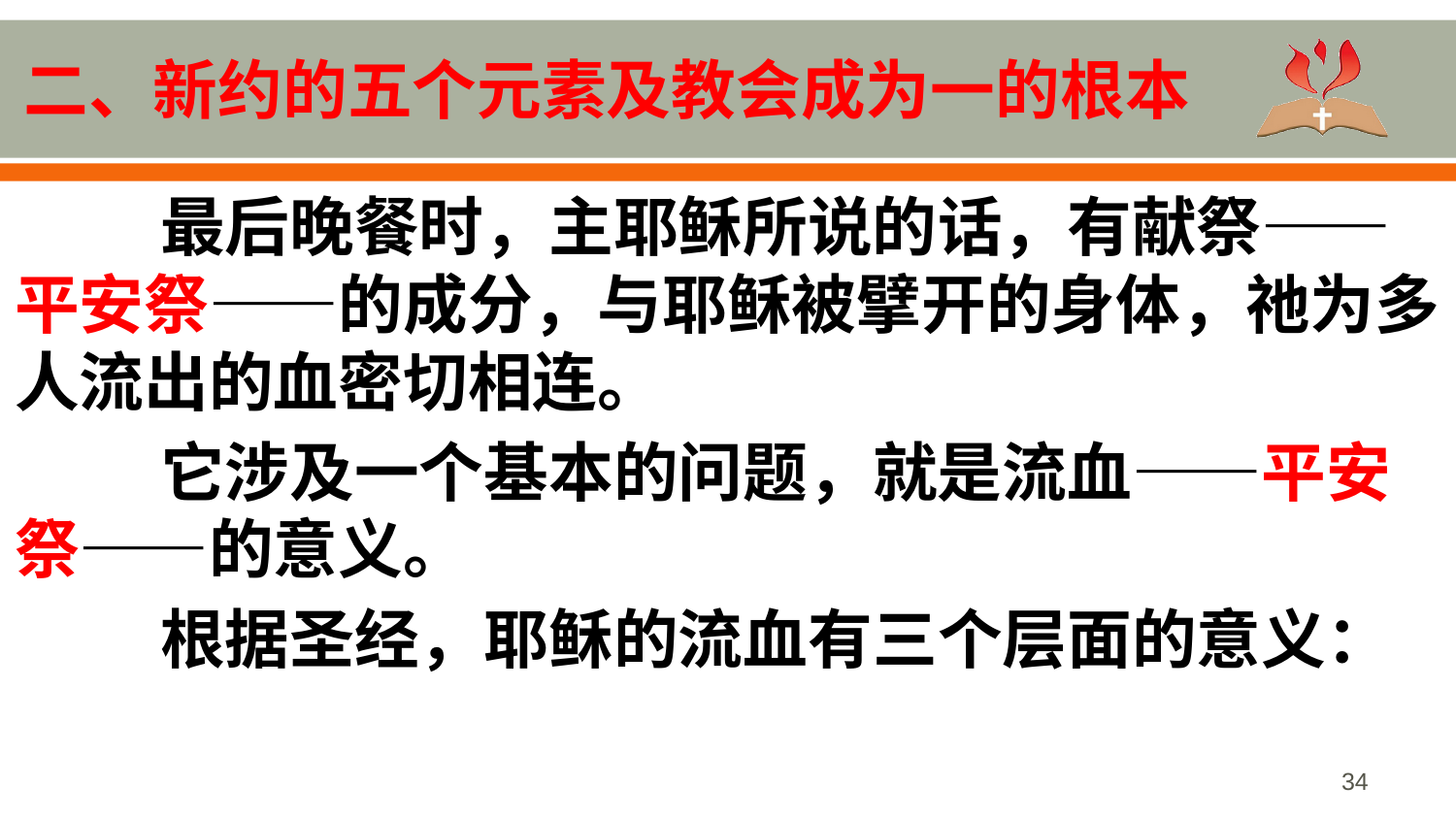

# 二、新约的五个元素及教会成为一的根本
最后晚餐时，主耶稣所说的话，有献祭——平安祭——的成分，与耶稣被擘开的身体，祂为多人流出的血密切相连。
它涉及一个基本的问题，就是流血——平安祭——的意义。
根据圣经，耶稣的流血有三个层面的意义：

34